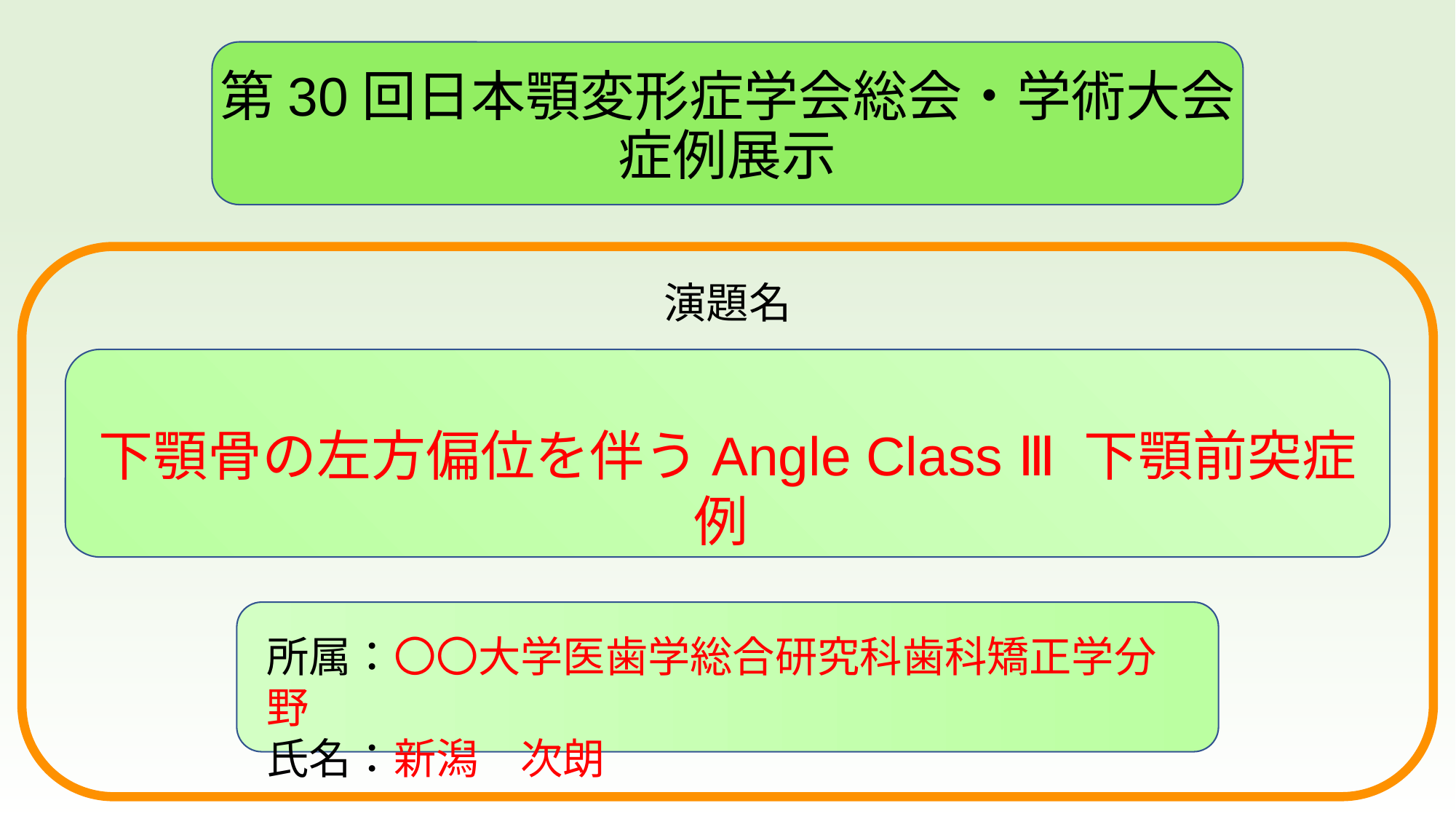

# 第30回日本顎変形症学会総会・学術大会 症例展示

演題名

下顎骨の左方偏位を伴うAngle Class Ⅲ 下顎前突症例

所属：〇〇大学医歯学総合研究科歯科矯正学分野
氏名：新潟　次朗